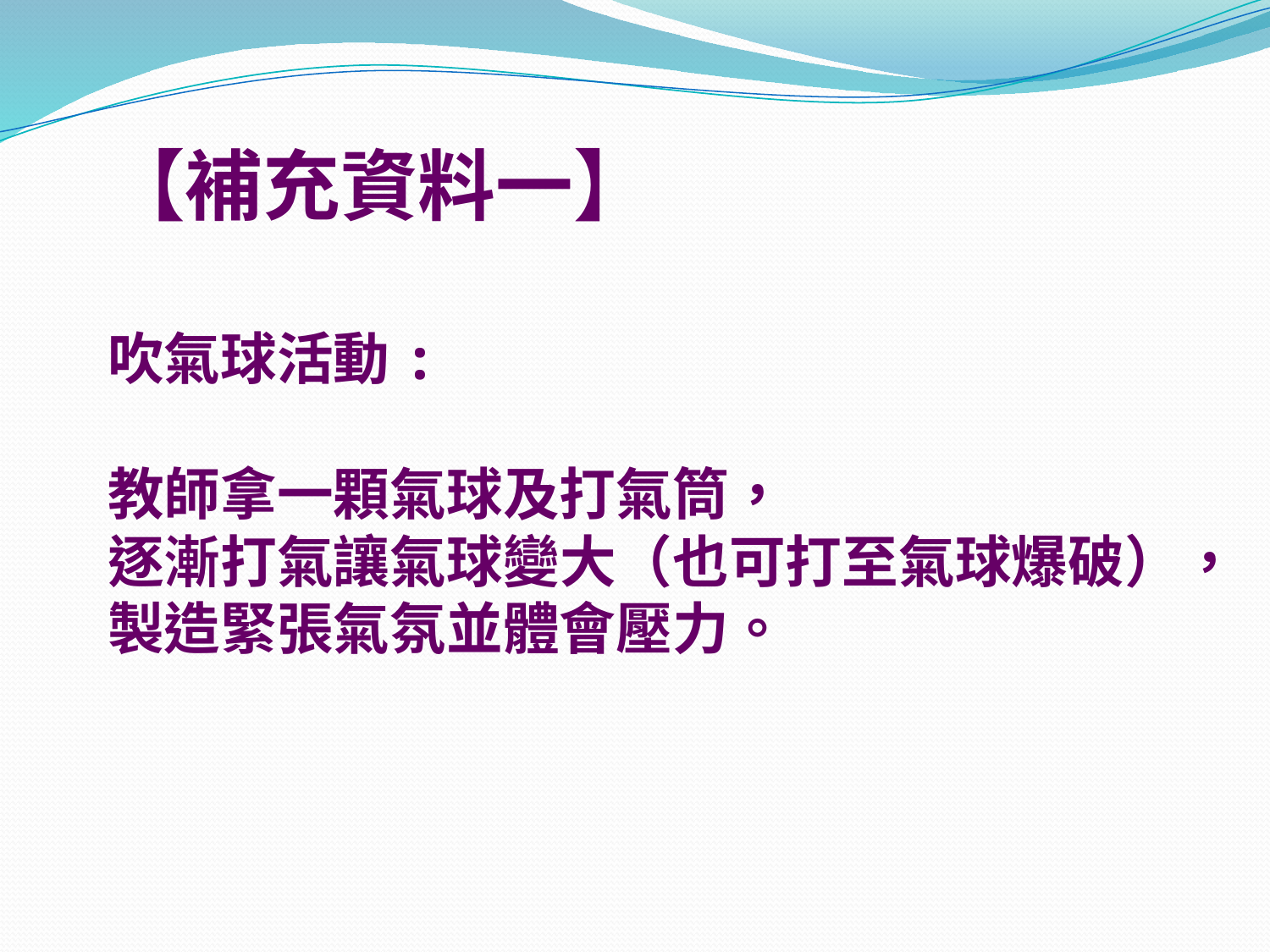

【補充資料一】

吹氣球活動:

教師拿一顆氣球及打氣筒，
逐漸打氣讓氣球變大（也可打至氣球爆破），
製造緊張氣氛並體會壓力。